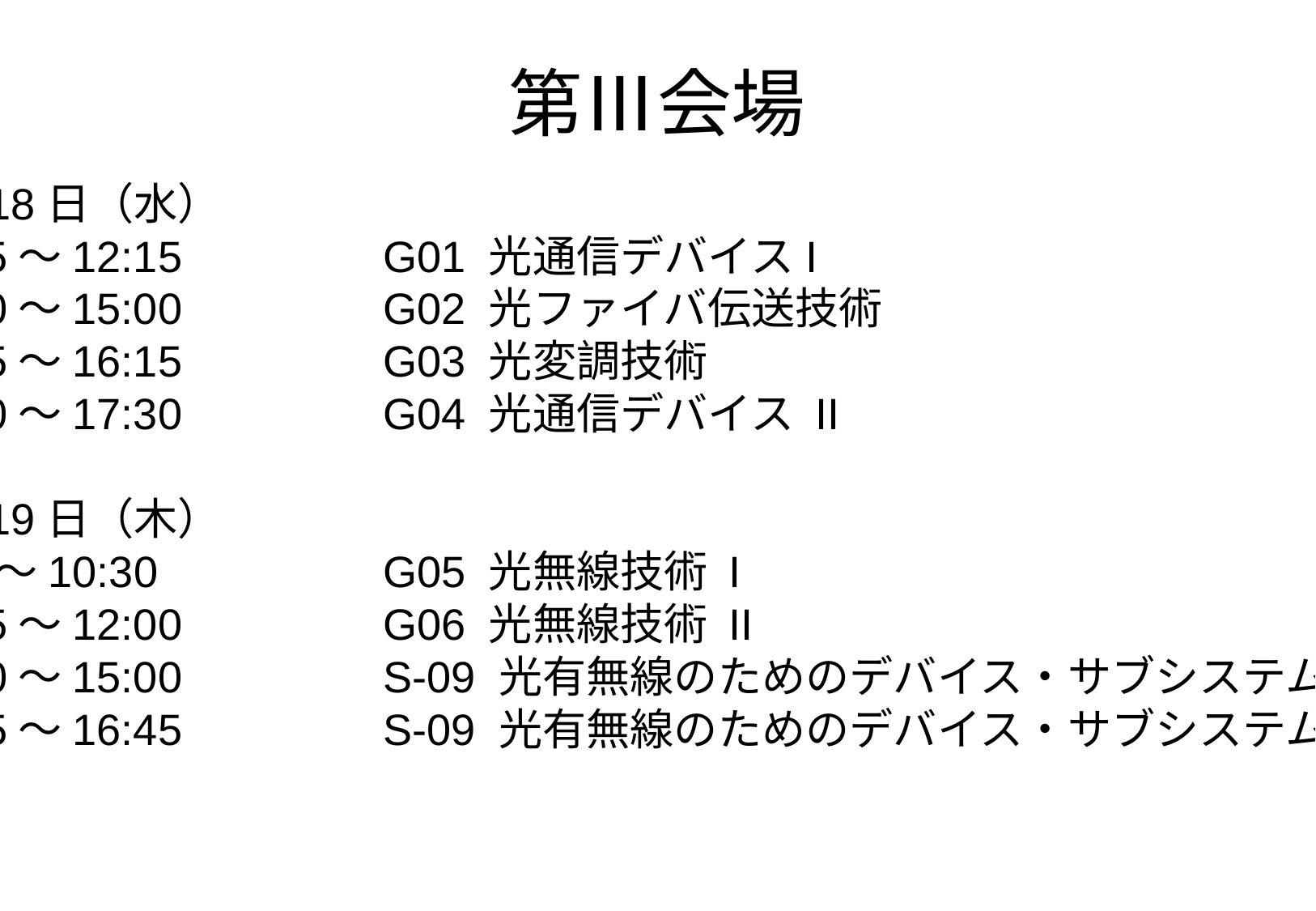

# 第Ⅲ会場
1月18日（水）
10:45～12:15		G01 光通信デバイスI
13:30～15:00		G02 光ファイバ伝送技術
15:15～16:15		G03 光変調技術
16:30～17:30		G04 光通信デバイス II

1月19日（木）
9:30～10:30		G05 光無線技術 I
10:45～12:00		G06 光無線技術 II
13:30～15:00		S-09 光有無線のためのデバイス・サブシステム技術
15:15～16:45		S-09 光有無線のためのデバイス・サブシステム技術